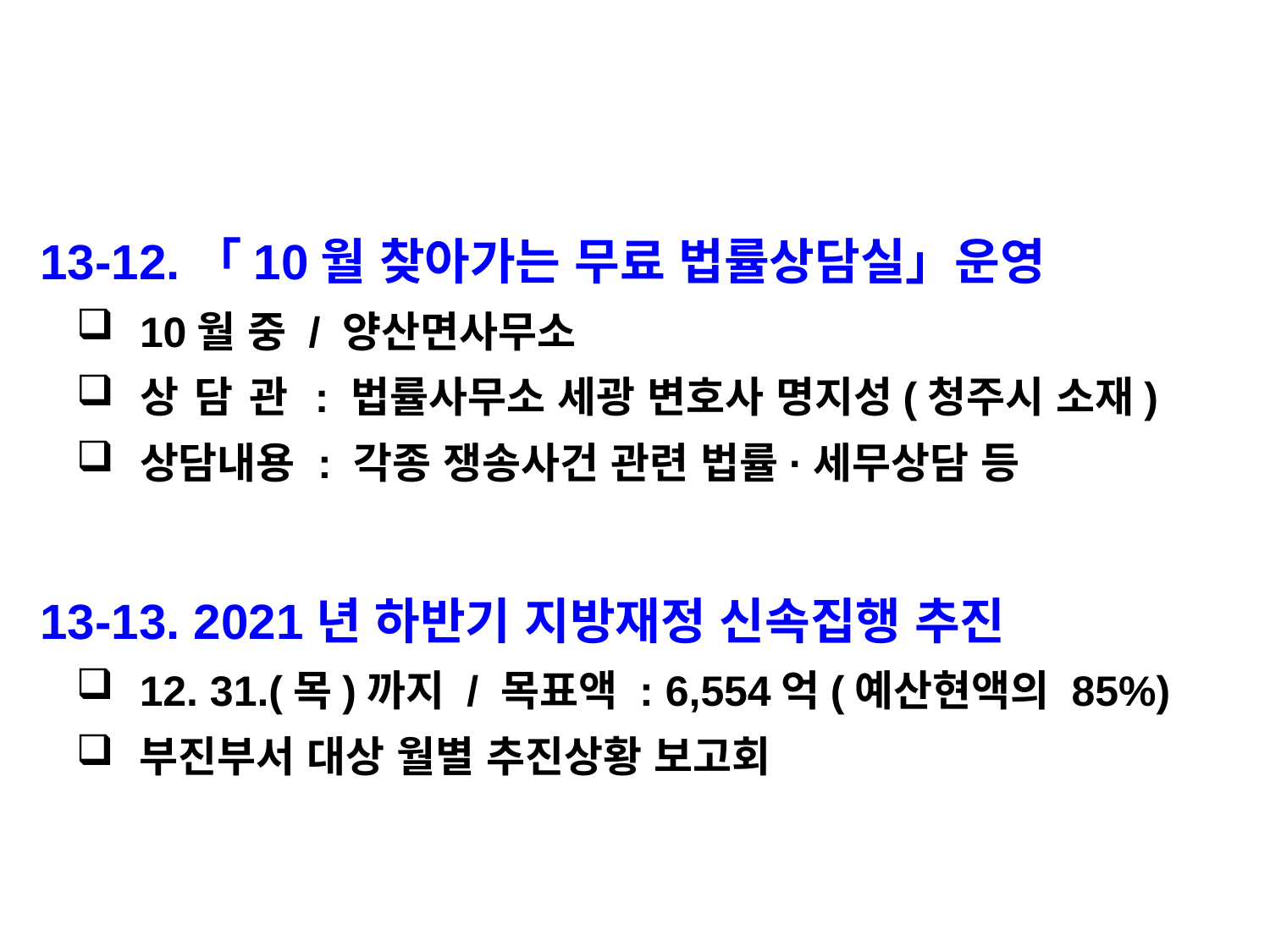

13-12.「10월 찾아가는 무료 법률상담실」운영
10월 중 / 양산면사무소
상 담 관 : 법률사무소 세광 변호사 명지성(청주시 소재)
상담내용 : 각종 쟁송사건 관련 법률·세무상담 등
  13-13. 2021년 하반기 지방재정 신속집행 추진
12. 31.(목)까지 / 목표액 : 6,554억(예산현액의 85%)
부진부서 대상 월별 추진상황 보고회